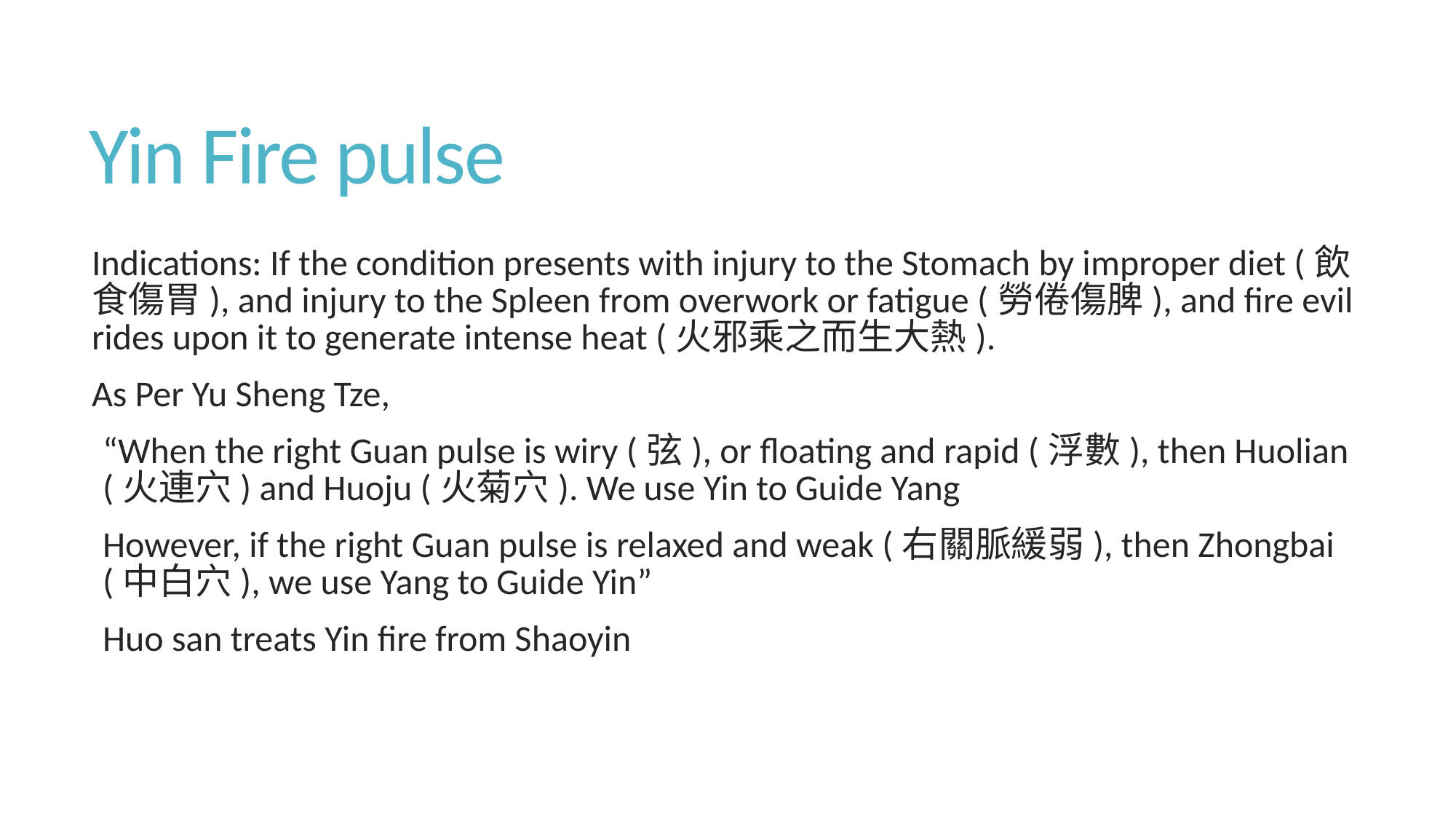

# Yin Fire pulse
Indications: If the condition presents with injury to the Stomach by improper diet (飲食傷胃), and injury to the Spleen from overwork or fatigue (勞倦傷脾), and fire evil rides upon it to generate intense heat (火邪乘之而生大熱).
As Per Yu Sheng Tze,
“When the right Guan pulse is wiry (弦), or floating and rapid (浮數), then Huolian (火連穴) and Huoju (火菊穴). We use Yin to Guide Yang
However, if the right Guan pulse is relaxed and weak (右關脈緩弱), then Zhongbai (中白穴), we use Yang to Guide Yin”
Huo san treats Yin fire from Shaoyin